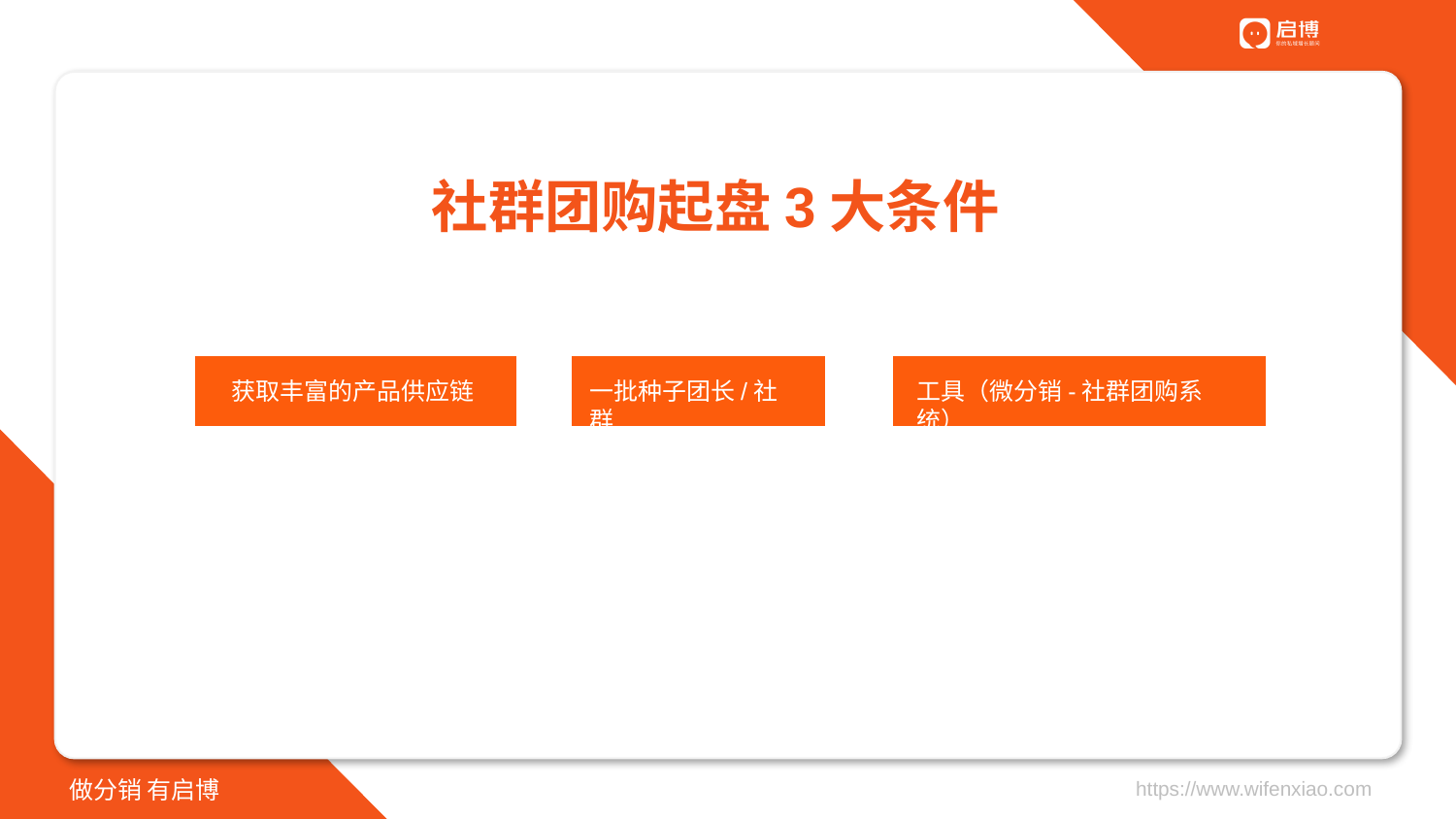

社群团购起盘3大条件

获取丰富的产品供应链
一批种子团长/社群
工具（微分销-社群团购系统）